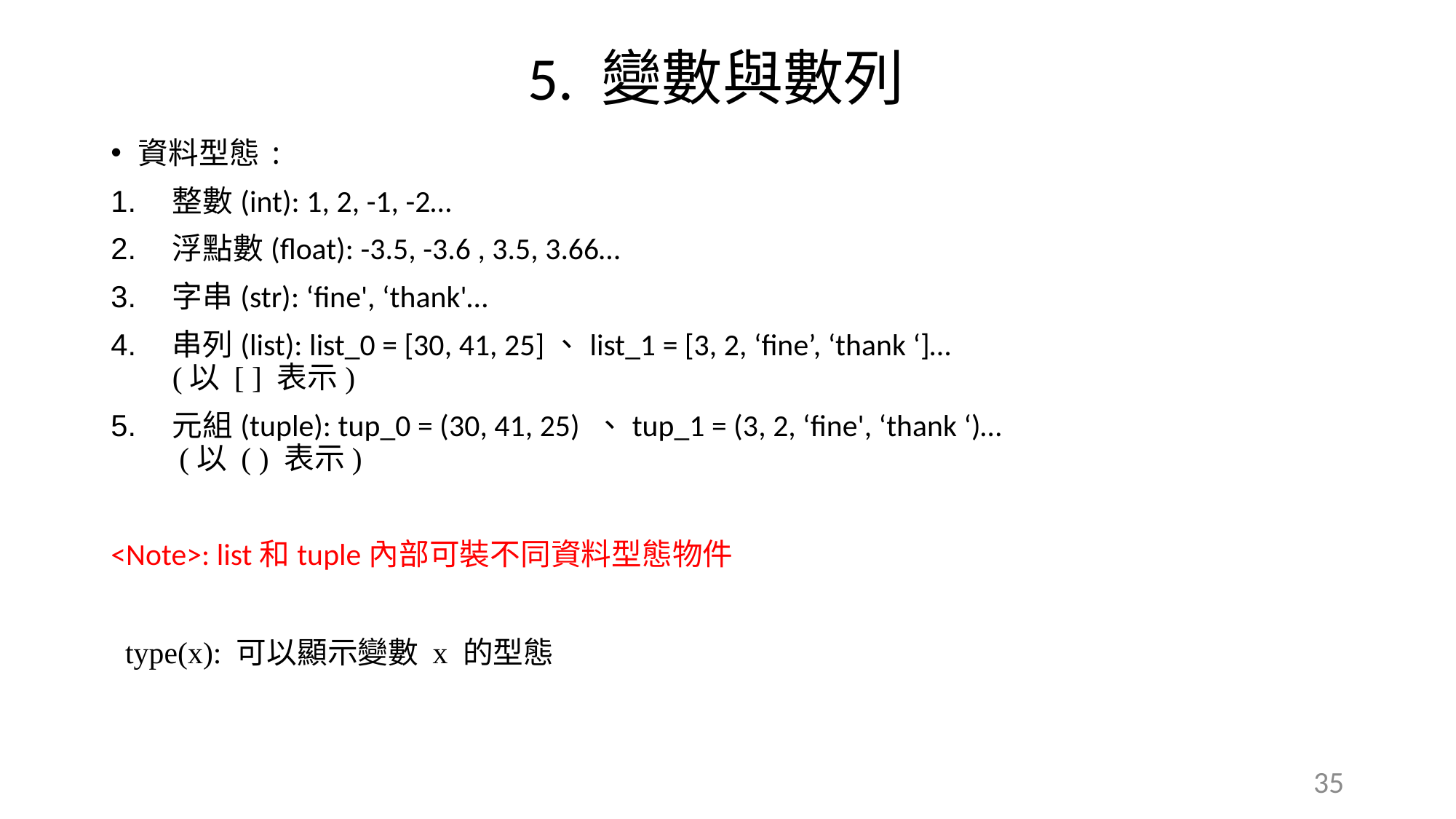

5. 變數與數列
資料型態:
整數(int): 1, 2, -1, -2…
浮點數(float): -3.5, -3.6 , 3.5, 3.66…
字串(str): ‘fine', ‘thank'…
串列(list): list_0 = [30, 41, 25]、list_1 = [3, 2, ‘fine’, ‘thank ‘]…
(以 [ ] 表示)
元組(tuple): tup_0 = (30, 41, 25) 、tup_1 = (3, 2, ‘fine', ‘thank ‘)…
 (以 ( ) 表示)

<Note>: list和tuple內部可裝不同資料型態物件
type(x): 可以顯示變數 x 的型態
35